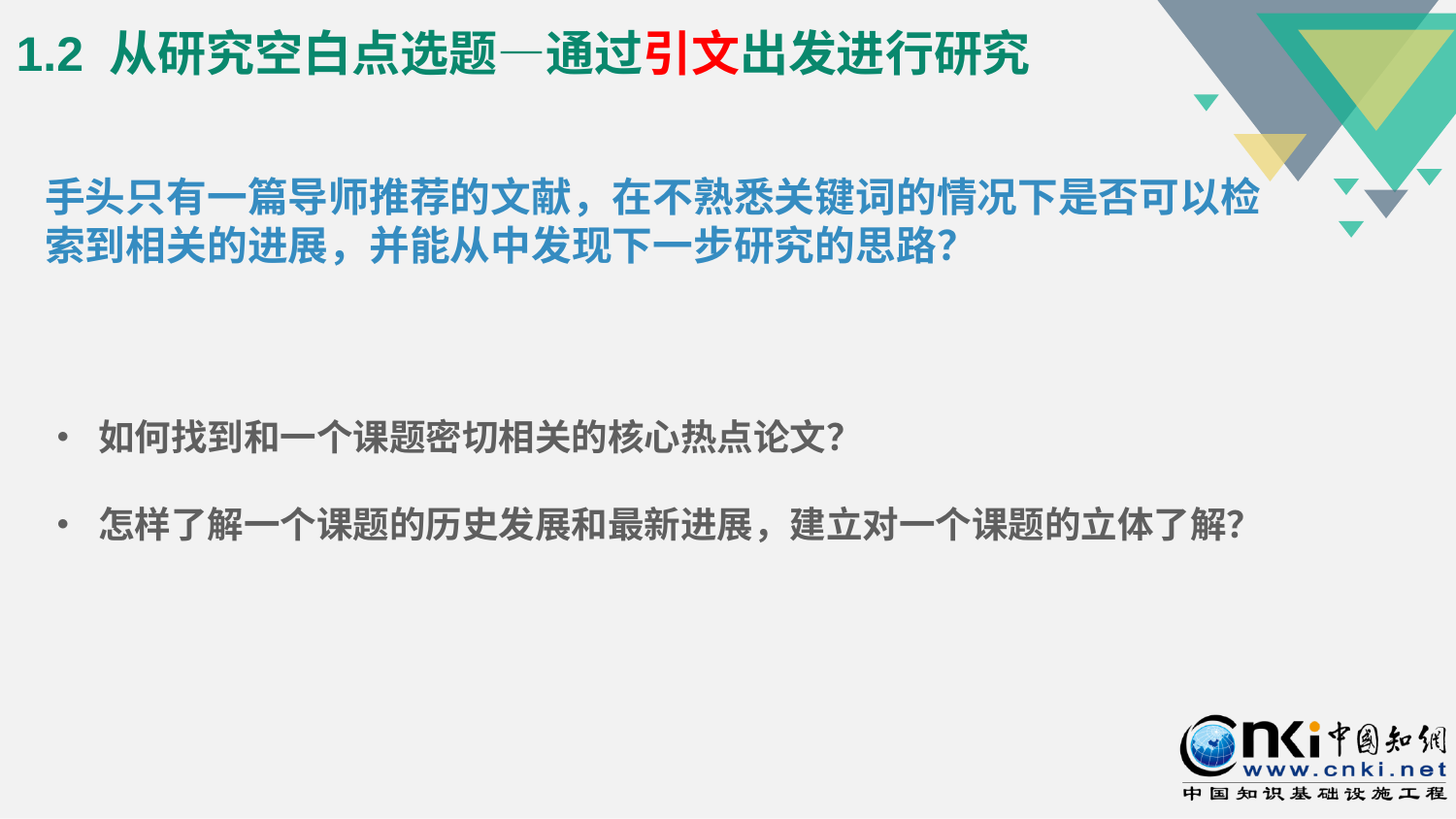

1.2 从研究空白点选题—通过引文出发进行研究
手头只有一篇导师推荐的文献，在不熟悉关键词的情况下是否可以检索到相关的进展，并能从中发现下一步研究的思路？

• 如何找到和一个课题密切相关的核心热点论文？

• 怎样了解一个课题的历史发展和最新进展，建立对一个课题的立体了解？